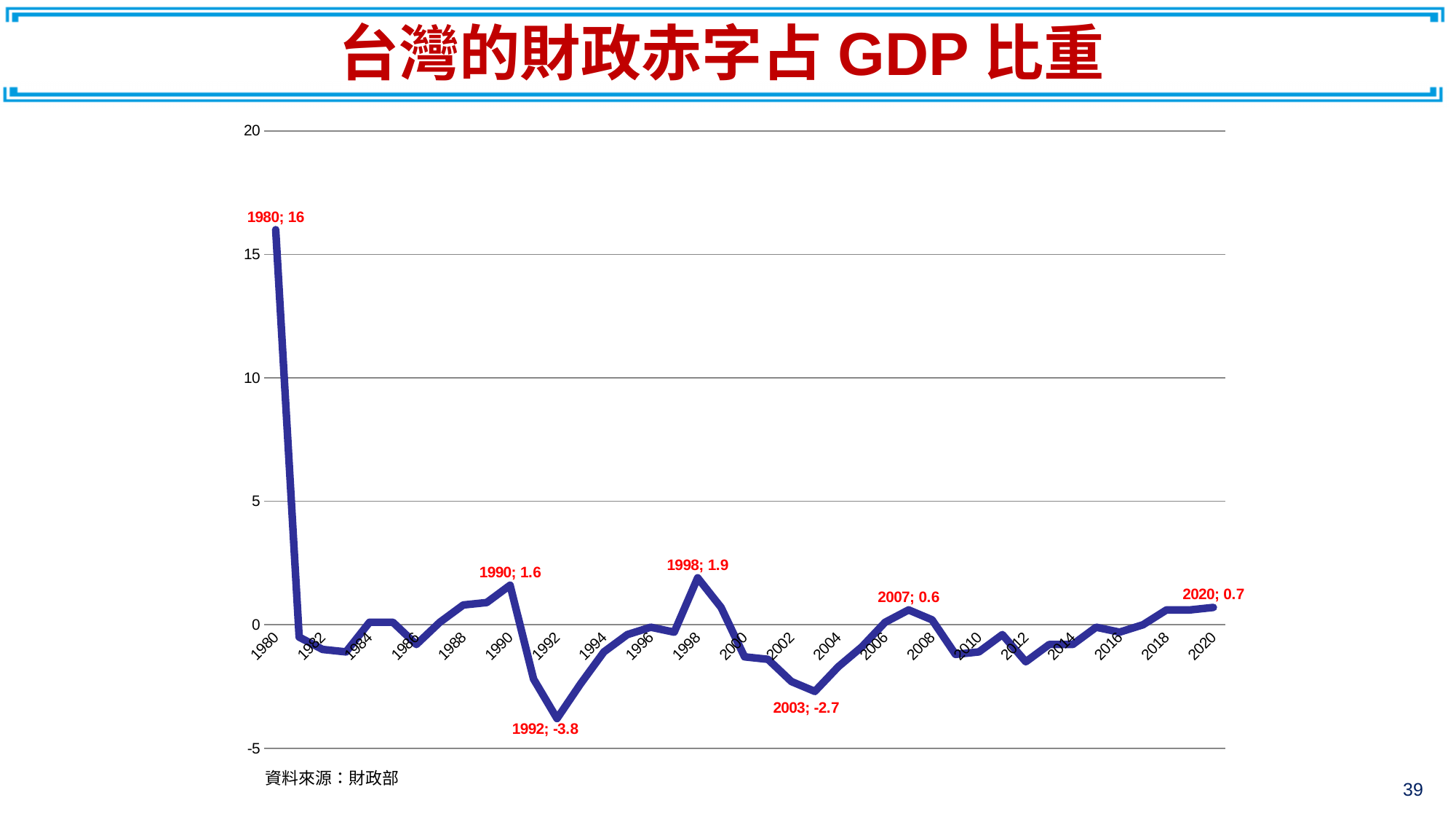

# 台灣的財政赤字占GDP比重

### Chart

| Category | 台灣財政赤字占GDP比重 |
|---|---|
| 1980 | 16.0 |
| 1981 | -0.5 |
| 1982 | -1.0 |
| 1983 | -1.1 |
| 1984 | 0.1 |
| 1985 | 0.1 |
| 1986 | -0.8 |
| 1987 | 0.1 |
| 1988 | 0.8 |
| 1989 | 0.9 |
| 1990 | 1.6 |
| 1991 | -2.2 |
| 1992 | -3.8 |
| 1993 | -2.4 |
| 1994 | -1.1 |
| 1995 | -0.4 |
| 1996 | -0.1 |
| 1997 | -0.3 |
| 1998 | 1.9 |
| 1999 | 0.7 |
| 2000 | -1.3 |
| 2001 | -1.4 |
| 2002 | -2.3 |
| 2003 | -2.7 |
| 2004 | -1.7 |
| 2005 | -0.9 |
| 2006 | 0.1 |
| 2007 | 0.6 |
| 2008 | 0.2 |
| 2009 | -1.2 |
| 2010 | -1.1 |
| 2011 | -0.4 |
| 2012 | -1.5 |
| 2013 | -0.8 |
| 2014 | -0.8 |
| 2015 | -0.1 |
| 2016 | -0.3 |
| 2017 | 0.0 |
| 2018 | 0.6 |
| 2019 | 0.6 |
| 2020 | 0.7 |
資料來源：財政部
39